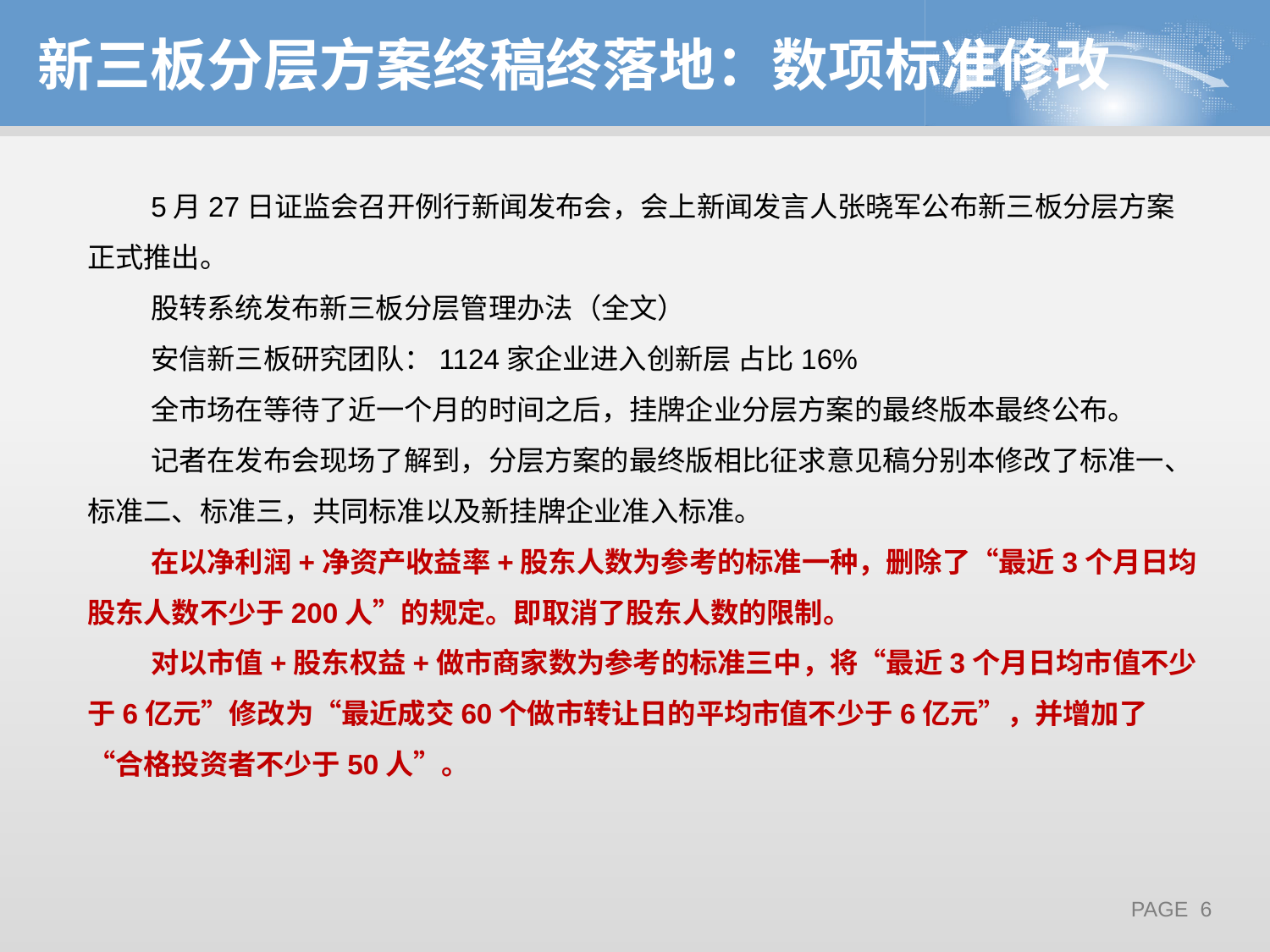

新三板分层方案终稿终落地：数项标准修改
5月27日证监会召开例行新闻发布会，会上新闻发言人张晓军公布新三板分层方案正式推出。
股转系统发布新三板分层管理办法（全文）
安信新三板研究团队：1124家企业进入创新层 占比16%
全市场在等待了近一个月的时间之后，挂牌企业分层方案的最终版本最终公布。
记者在发布会现场了解到，分层方案的最终版相比征求意见稿分别本修改了标准一、标准二、标准三，共同标准以及新挂牌企业准入标准。
在以净利润+净资产收益率+股东人数为参考的标准一种，删除了“最近3个月日均股东人数不少于200人”的规定。即取消了股东人数的限制。
对以市值+股东权益+做市商家数为参考的标准三中，将“最近3个月日均市值不少于6亿元”修改为“最近成交60个做市转让日的平均市值不少于6亿元”，并增加了“合格投资者不少于50人”。